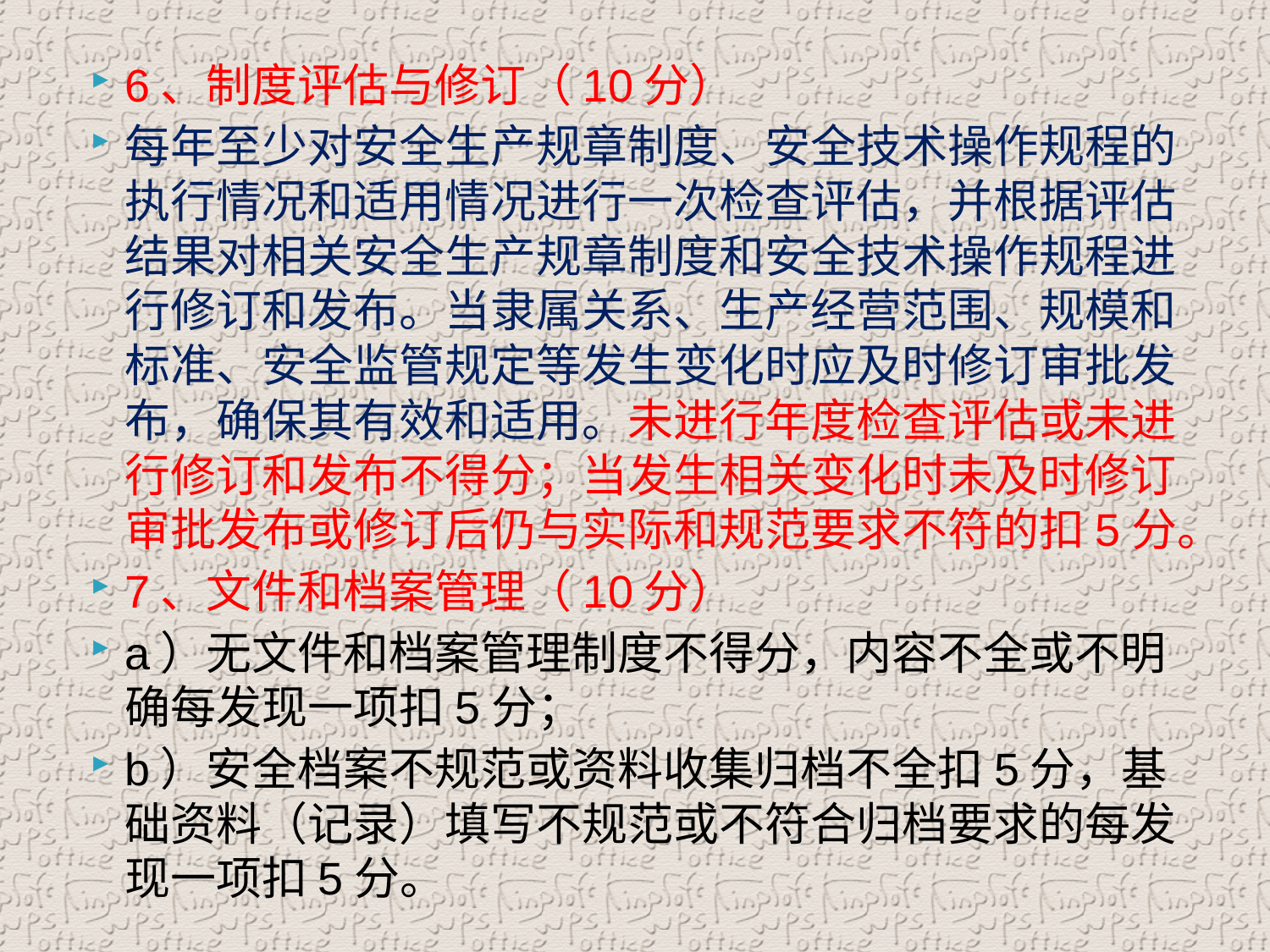

6、制度评估与修订（10分）
每年至少对安全生产规章制度、安全技术操作规程的执行情况和适用情况进行一次检查评估，并根据评估结果对相关安全生产规章制度和安全技术操作规程进行修订和发布。当隶属关系、生产经营范围、规模和标准、安全监管规定等发生变化时应及时修订审批发布，确保其有效和适用。未进行年度检查评估或未进行修订和发布不得分；当发生相关变化时未及时修订审批发布或修订后仍与实际和规范要求不符的扣5分。
7、文件和档案管理（10分）
a）无文件和档案管理制度不得分，内容不全或不明确每发现一项扣5分；
b）安全档案不规范或资料收集归档不全扣5分，基础资料（记录）填写不规范或不符合归档要求的每发现一项扣5分。